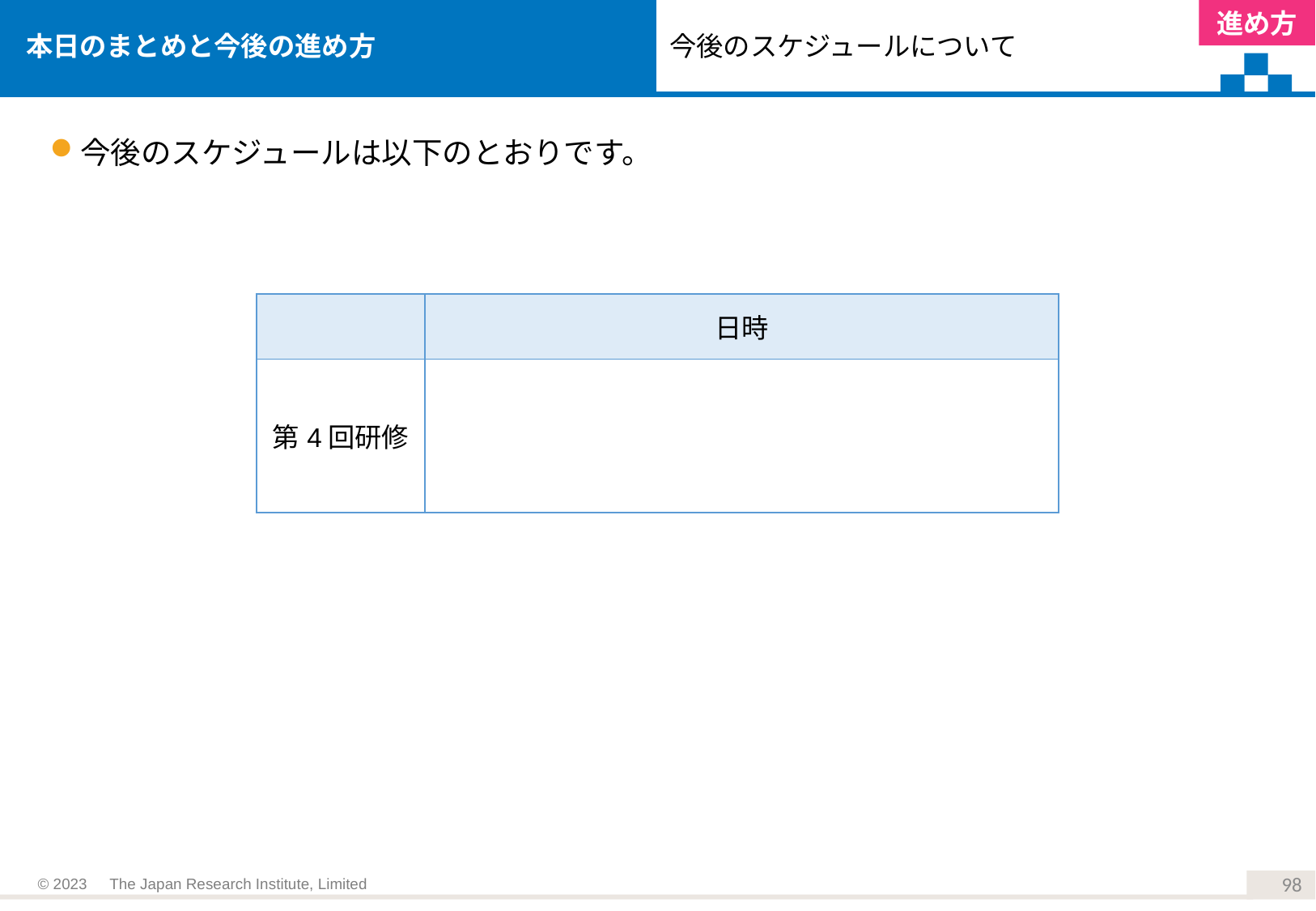

# 本日のまとめと今後の進め方
進め方
今後のスケジュールについて
今後のスケジュールは以下のとおりです。
|  | 日時 |
| --- | --- |
| 第4回研修 |  |
98